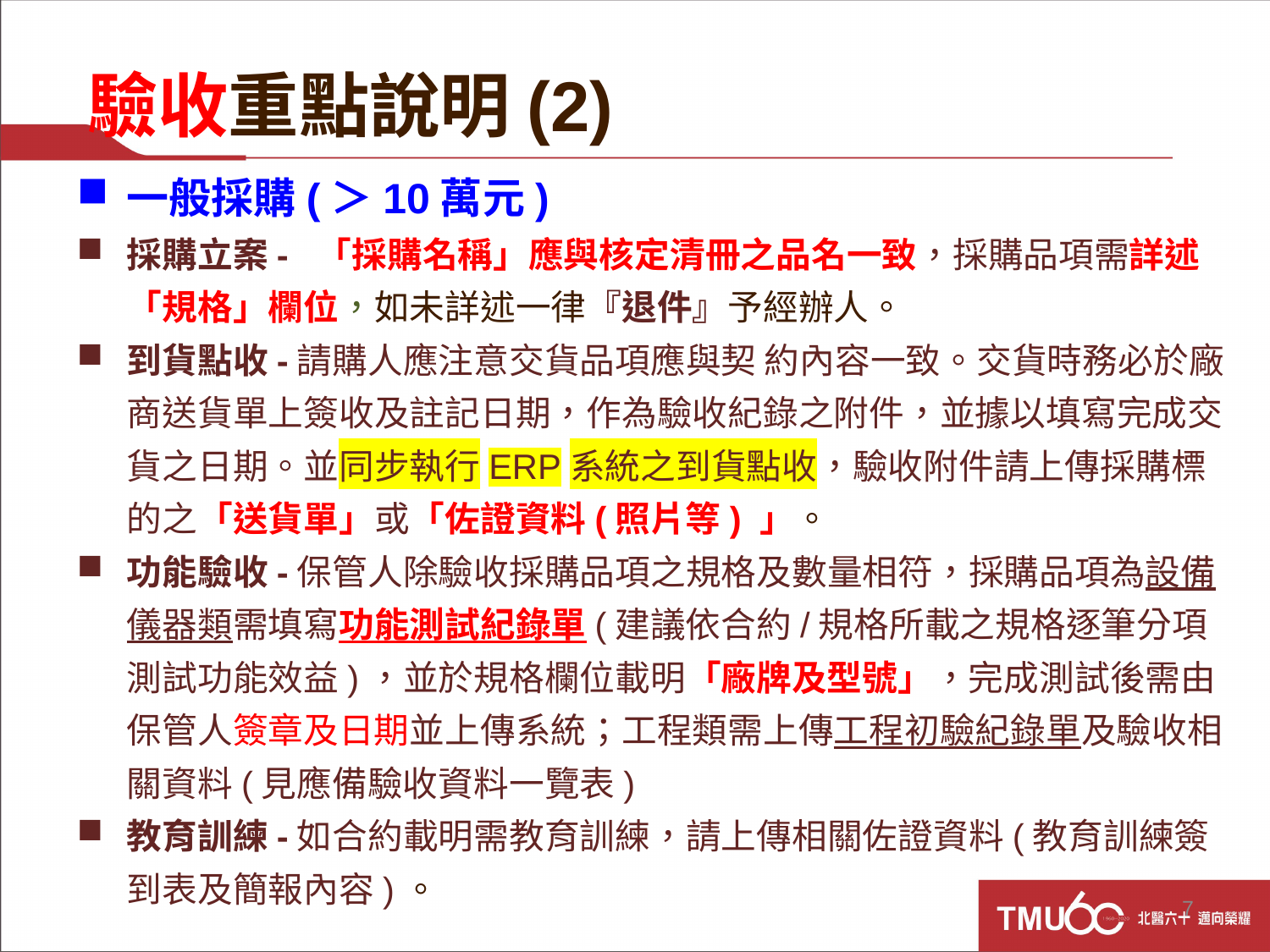

驗收重點說明(2)
一般採購(＞10萬元)
採購立案-  「採購名稱」應與核定清冊之品名一致，採購品項需詳述「規格」欄位，如未詳述一律『退件』予經辦人。
到貨點收-請購人應注意交貨品項應與契 約內容一致。交貨時務必於廠商送貨單上簽收及註記日期，作為驗收紀錄之附件，並據以填寫完成交貨之日期。並同步執行ERP系統之到貨點收，驗收附件請上傳採購標的之「送貨單」或「佐證資料(照片等) 」。
功能驗收-保管人除驗收採購品項之規格及數量相符，採購品項為設備儀器類需填寫功能測試紀錄單(建議依合約/規格所載之規格逐筆分項測試功能效益)，並於規格欄位載明「廠牌及型號」，完成測試後需由保管人簽章及日期並上傳系統；工程類需上傳工程初驗紀錄單及驗收相關資料(見應備驗收資料一覽表)
教育訓練-如合約載明需教育訓練，請上傳相關佐證資料(教育訓練簽到表及簡報內容)。
7